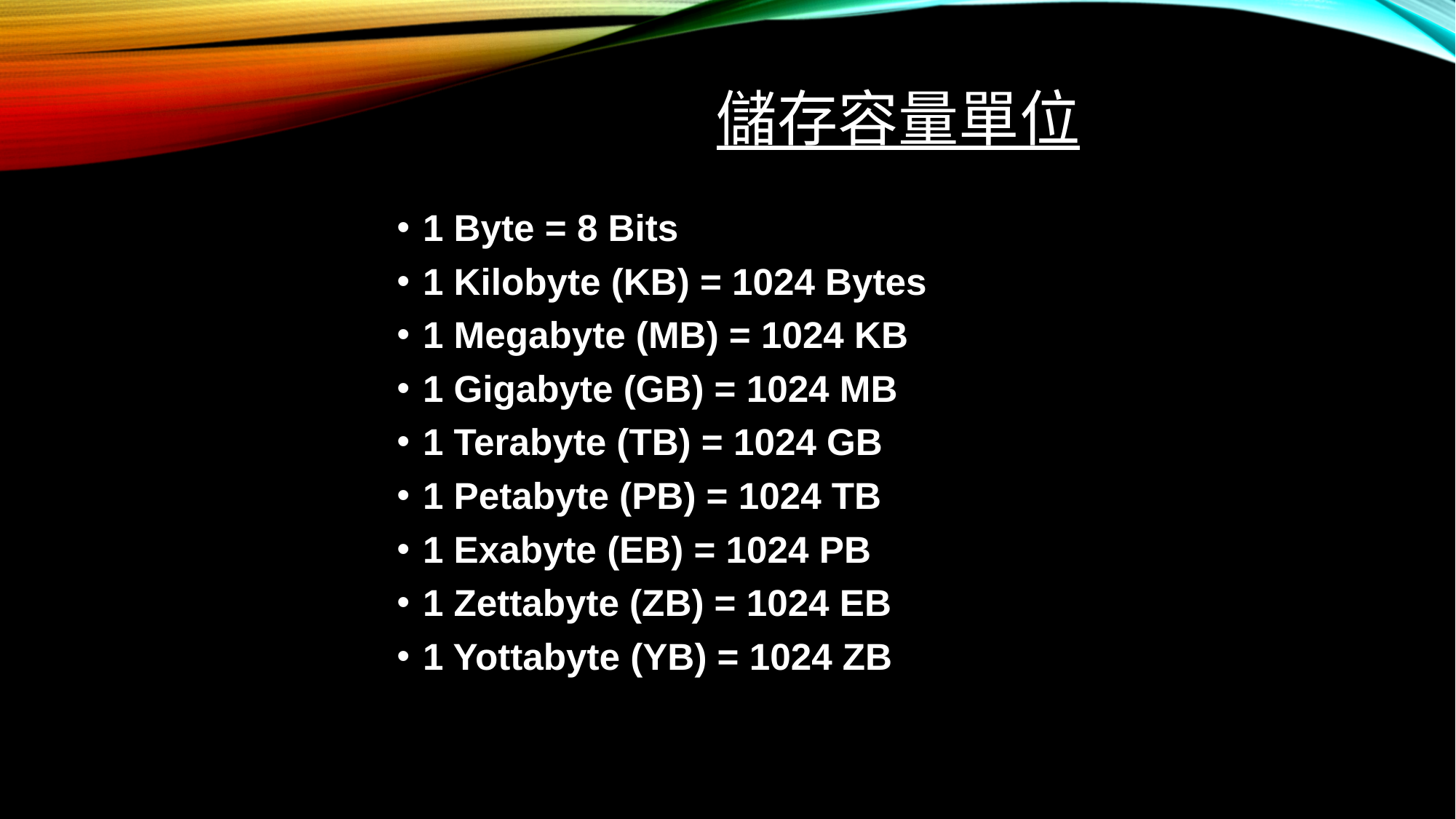

# 儲存容量單位
1 Byte = 8 Bits
1 Kilobyte (KB) = 1024 Bytes
1 Megabyte (MB) = 1024 KB
1 Gigabyte (GB) = 1024 MB
1 Terabyte (TB) = 1024 GB
1 Petabyte (PB) = 1024 TB
1 Exabyte (EB) = 1024 PB
1 Zettabyte (ZB) = 1024 EB
1 Yottabyte (YB) = 1024 ZB